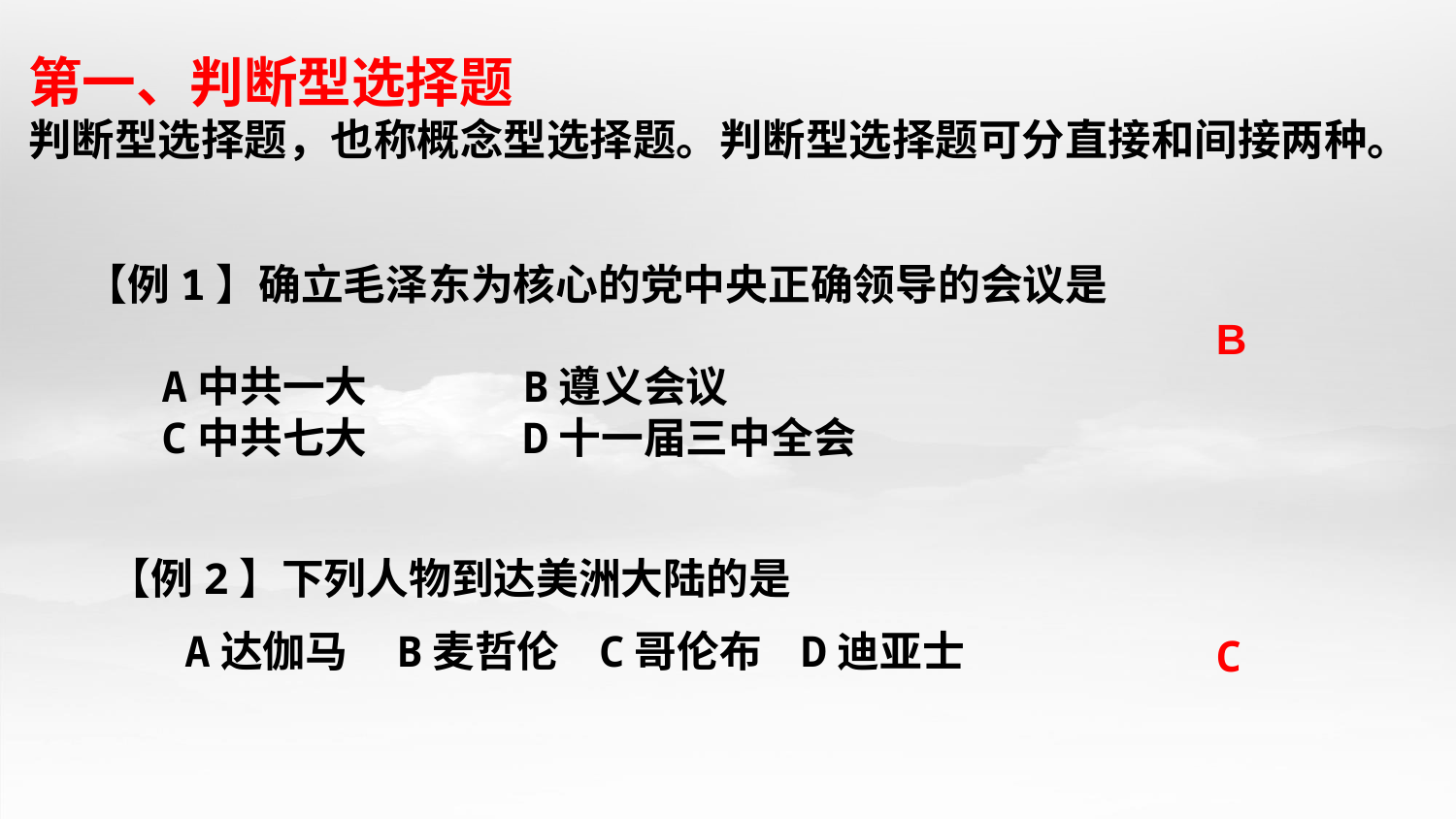

第一、判断型选择题　　
判断型选择题，也称概念型选择题。判断型选择题可分直接和间接两种。

【例1】确立毛泽东为核心的党中央正确领导的会议是
   A中共一大               B遵义会议
   C中共七大               D十一届三中全会

B
【例2】下列人物到达美洲大陆的是
   A达伽马    B麦哲伦   C哥伦布   D迪亚士
C